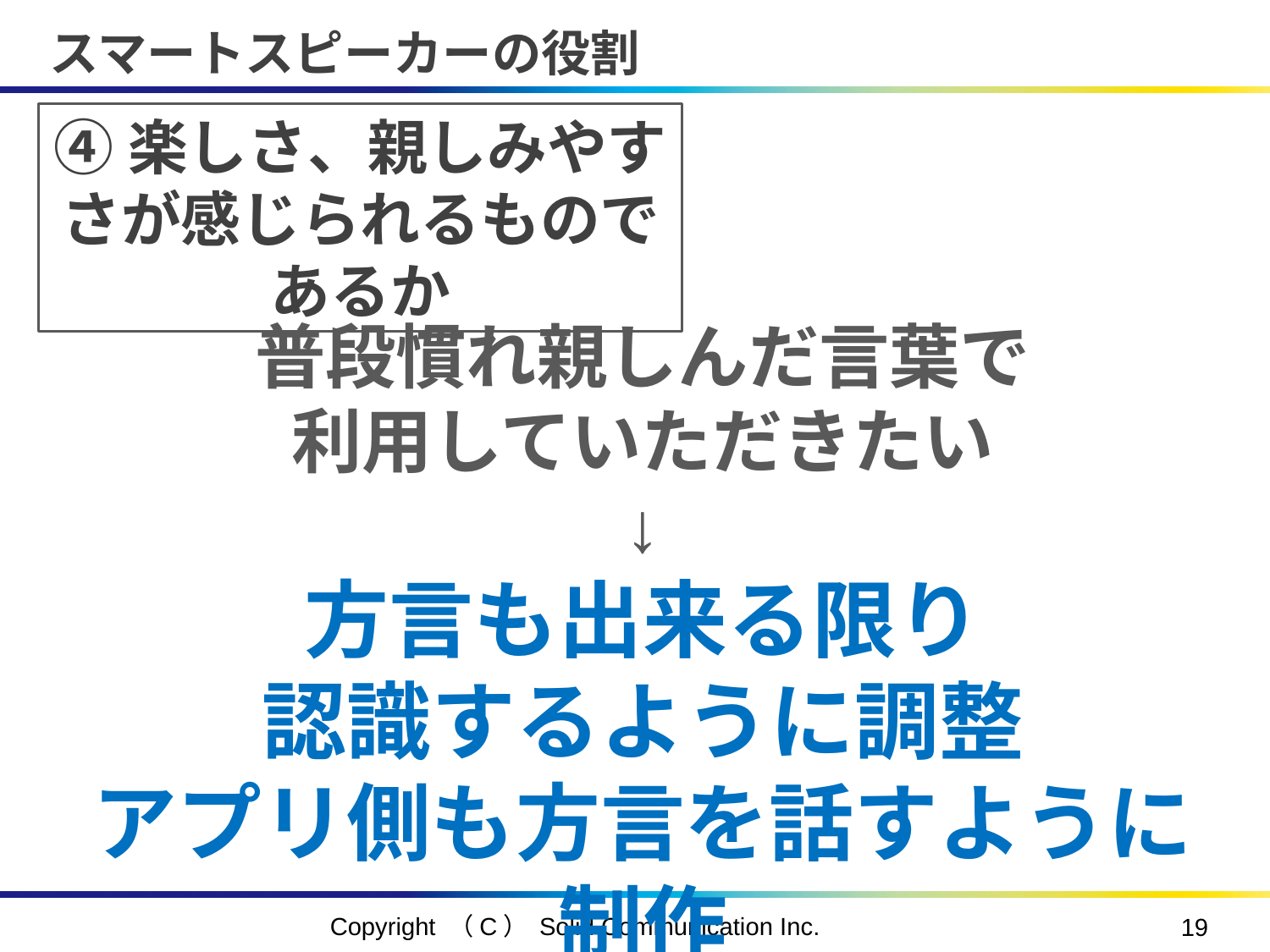

# スマートスピーカーの役割
④楽しさ、親しみやすさが感じられるものであるか
普段慣れ親しんだ言葉で
利用していただきたい
↓
方言も出来る限り
認識するように調整
アプリ側も方言を話すように制作
Copyright （C） Solid Communication Inc.
19